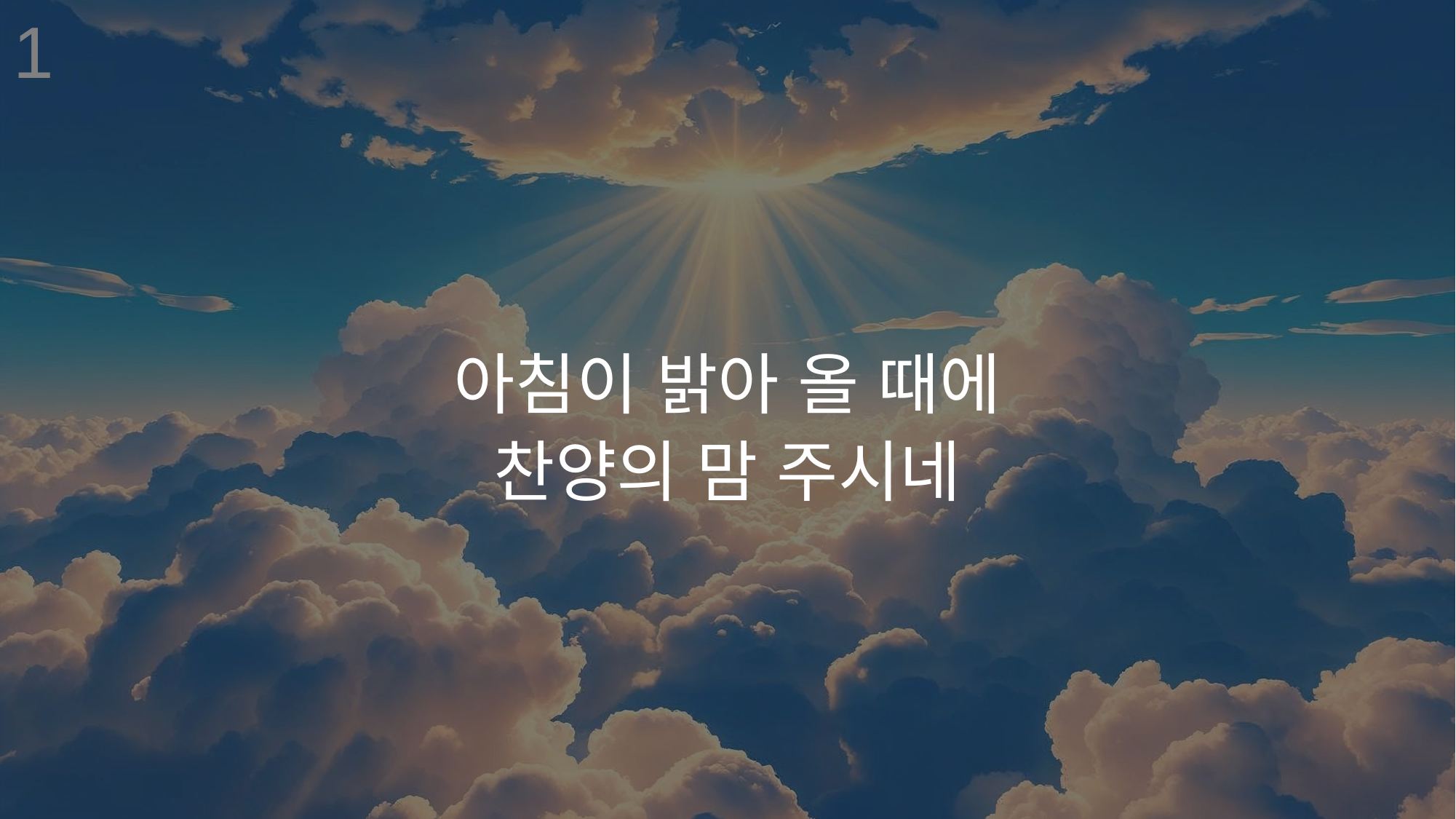

1
아침이 밝아 올 때에
찬양의 맘 주시네